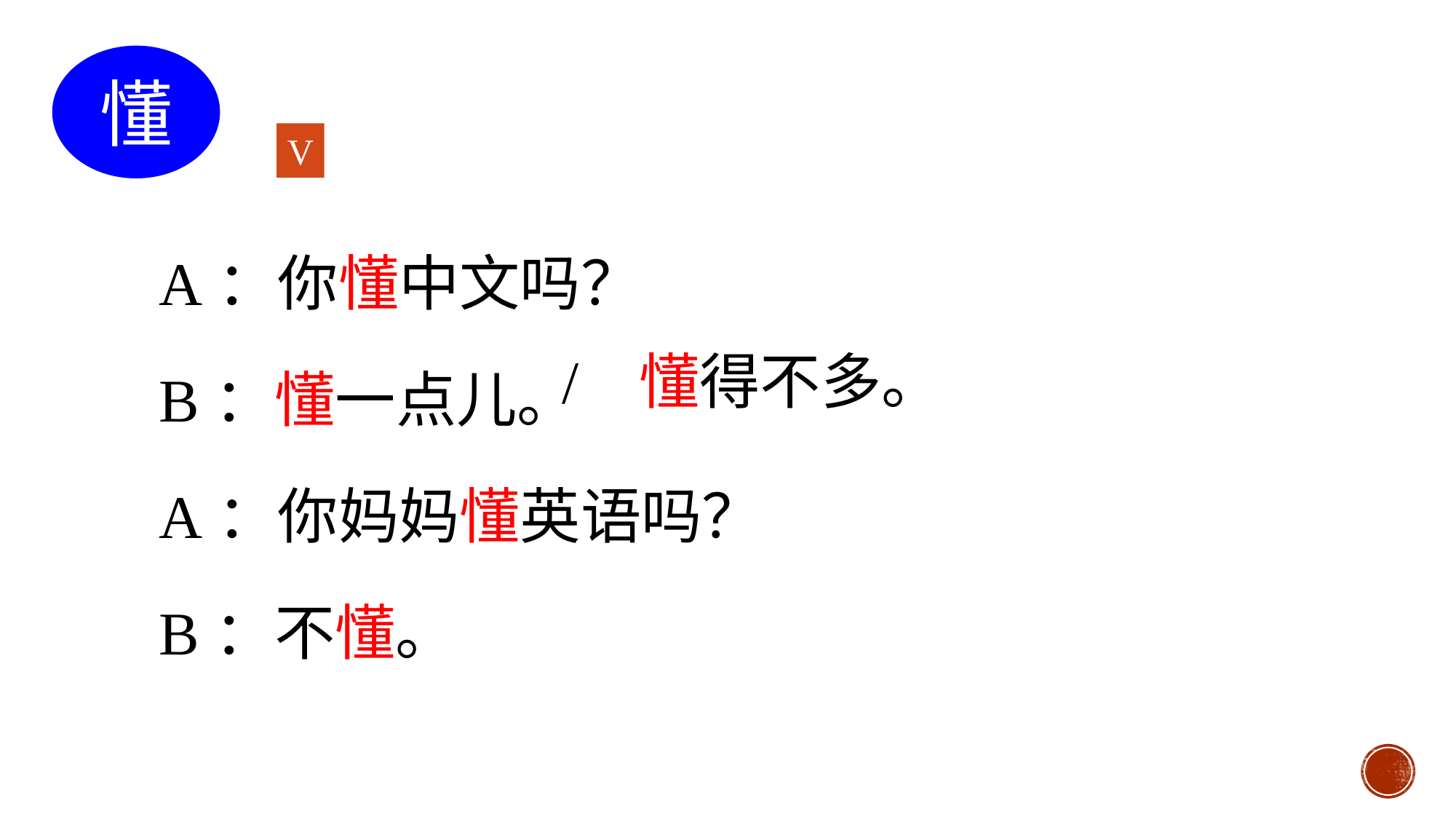

懂
V
A：你懂中文吗？
B：懂一点儿。
A：你妈妈懂英语吗？
B：不懂。
/   懂得不多。